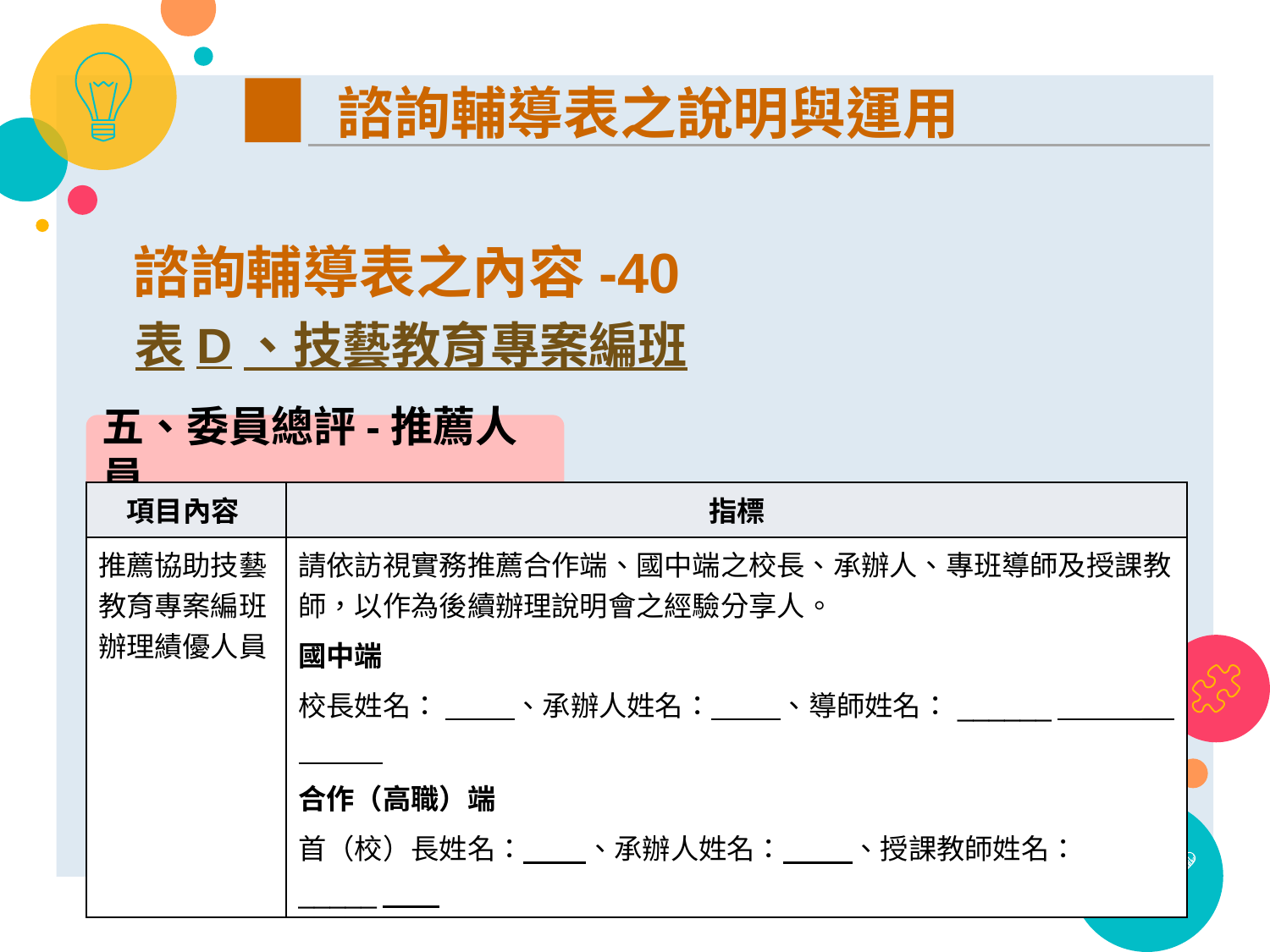

諮詢輔導表之說明與運用

諮詢輔導表之內容-40
表D、技藝教育專案編班
五、委員總評-推薦人員
| 項目內容 | 指標 |
| --- | --- |
| 推薦協助技藝教育專案編班辦理績優人員 | 請依訪視實務推薦合作端、國中端之校長、承辦人、專班導師及授課教師，以作為後續辦理說明會之經驗分享人。 國中端 校長姓名： 　 　、承辦人姓名：　 　、導師姓名：\_\_\_\_\_\_　　　 　　　　　　 合作（高職）端 首（校）長姓名：　 　、承辦人姓名： 　　、授課教師姓名：\_\_\_\_\_ |